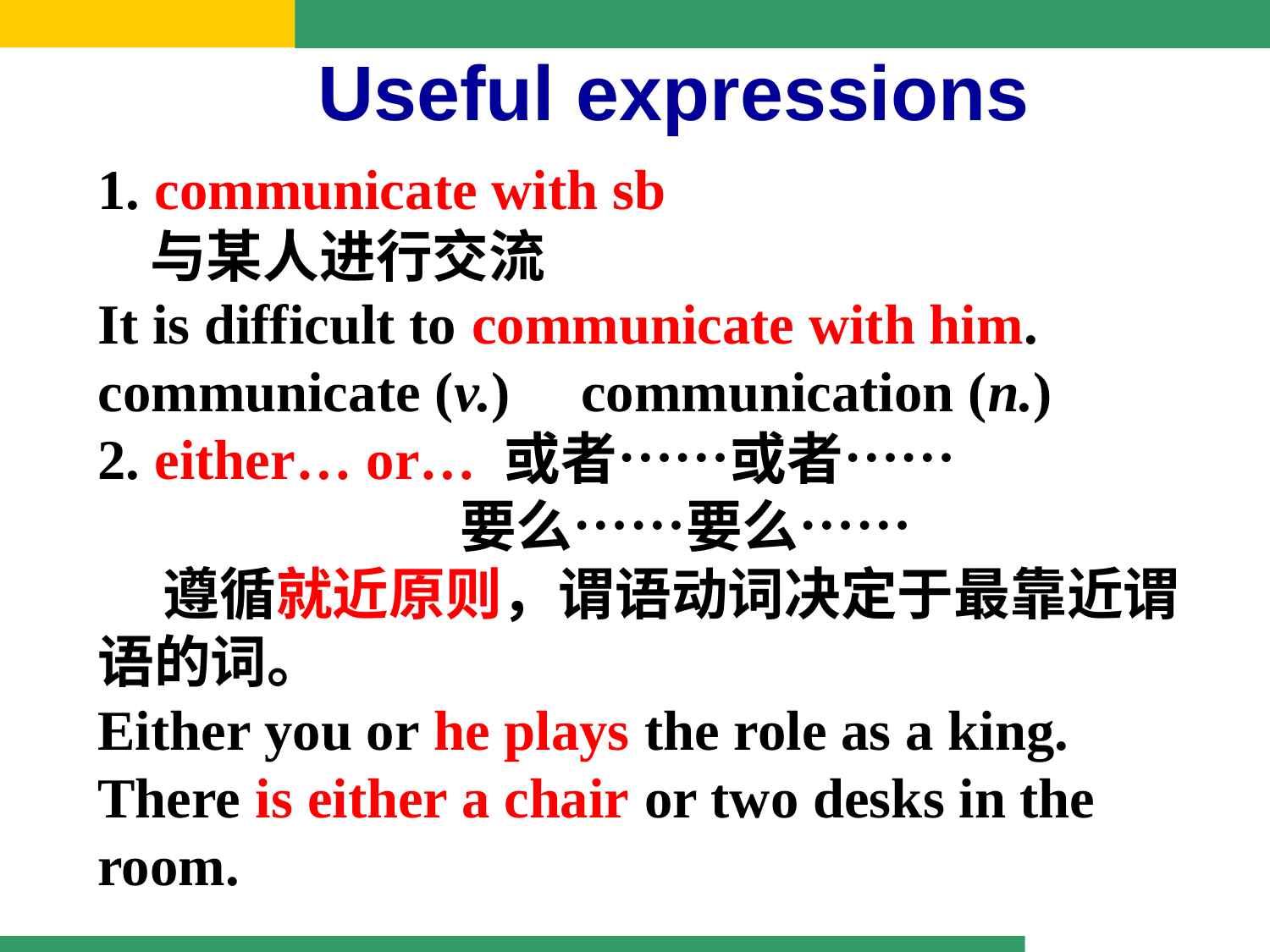

Useful expressions
1. communicate with sb
   与某人进行交流
It is difficult to communicate with him.
communicate (v.)     communication (n.)
2. either… or… 或者……或者……
                           要么……要么……
    遵循就近原则，谓语动词决定于最靠近谓语的词。
Either you or he plays the role as a king.
There is either a chair or two desks in the room.